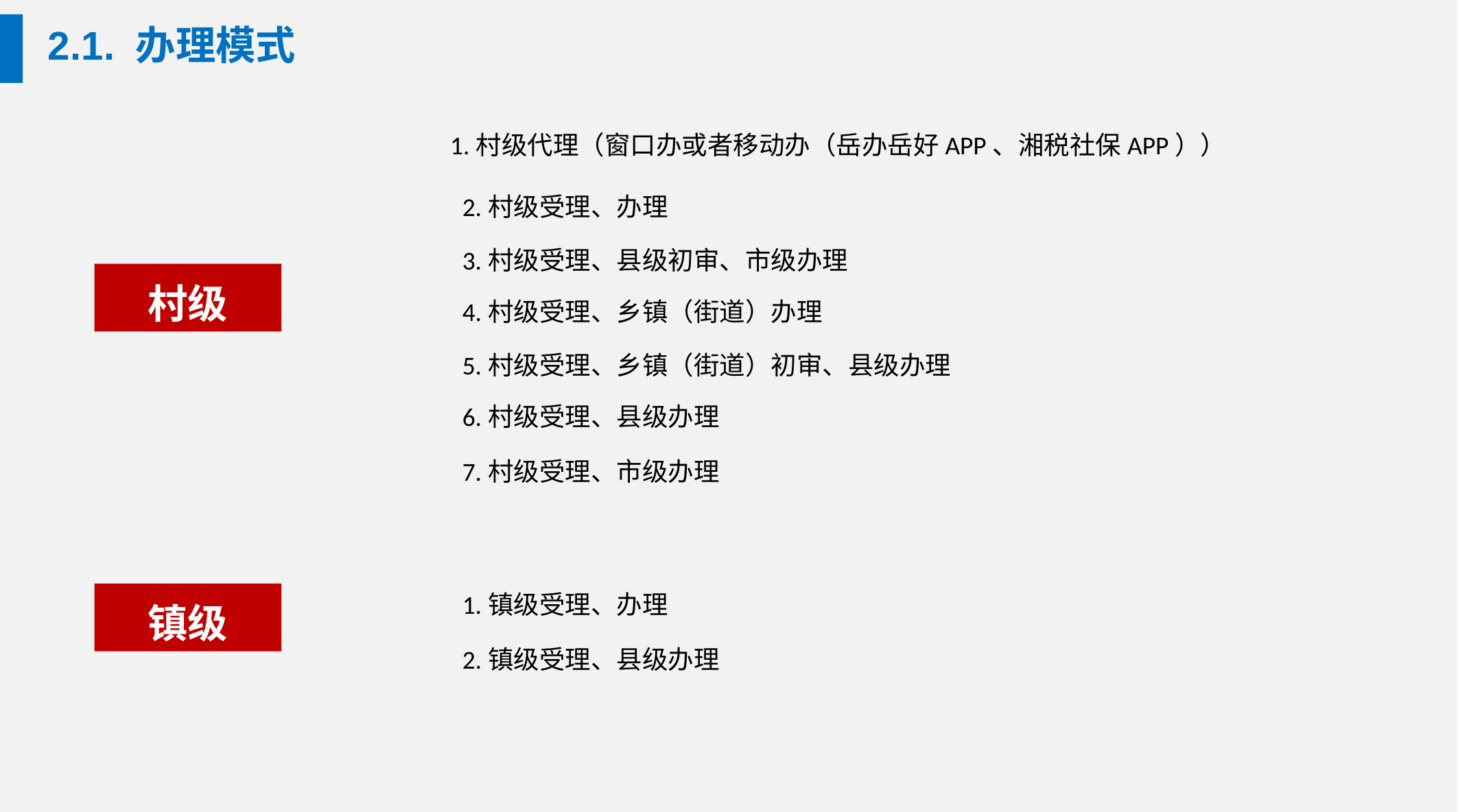

# 2.1. 办理模式
1.村级代理（窗口办或者移动办（岳办岳好APP、湘税社保APP））
2.村级受理、办理
3.村级受理、县级初审、市级办理
村级
4.村级受理、乡镇（街道）办理
5.村级受理、乡镇（街道）初审、县级办理
6.村级受理、县级办理
7.村级受理、市级办理
镇级
1.镇级受理、办理
2.镇级受理、县级办理